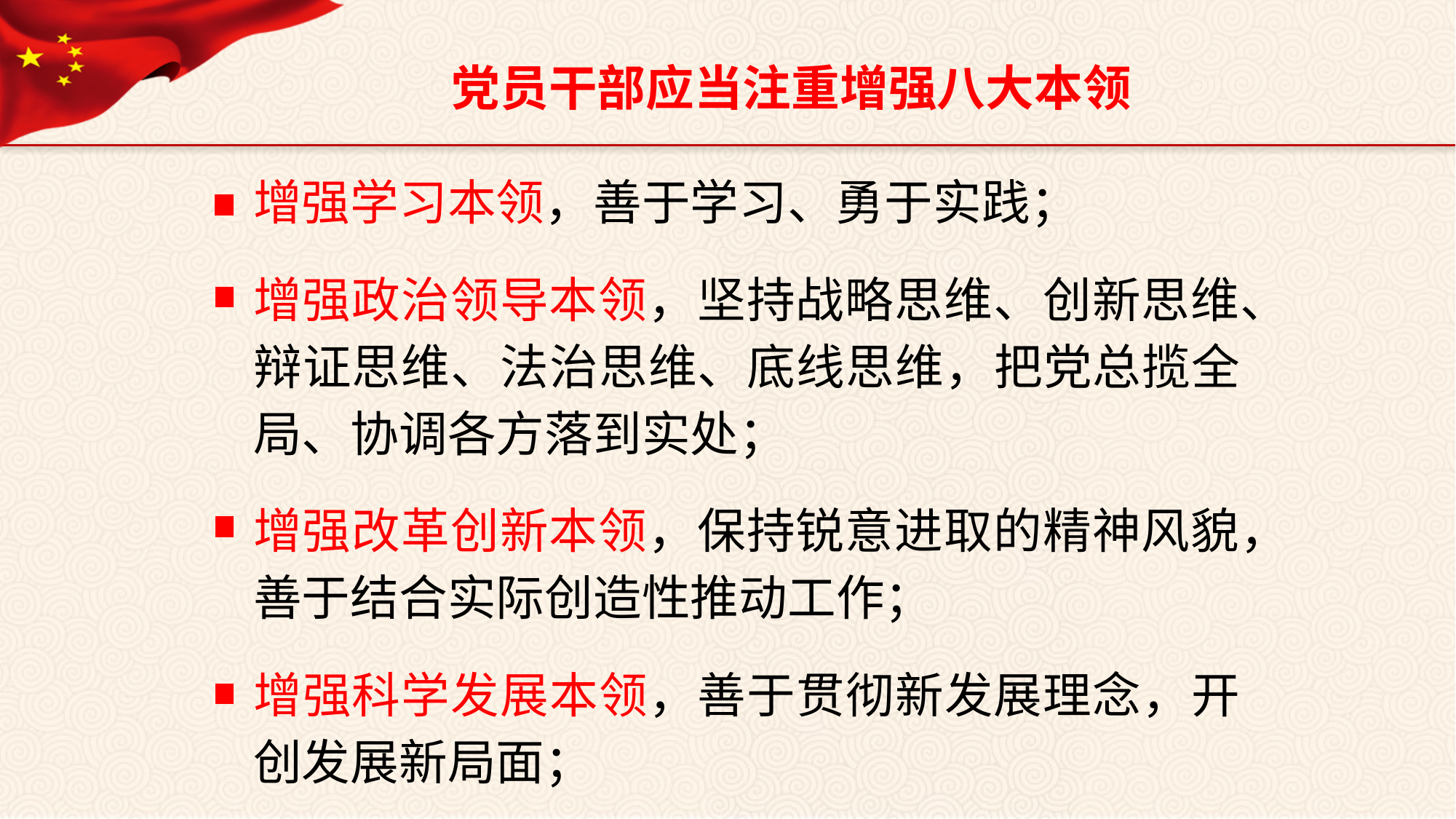

党员干部应当注重增强八大本领
增强学习本领，善于学习、勇于实践；
增强政治领导本领，坚持战略思维、创新思维、辩证思维、法治思维、底线思维，把党总揽全局、协调各方落到实处；
增强改革创新本领，保持锐意进取的精神风貌，善于结合实际创造性推动工作；
增强科学发展本领，善于贯彻新发展理念，开创发展新局面；